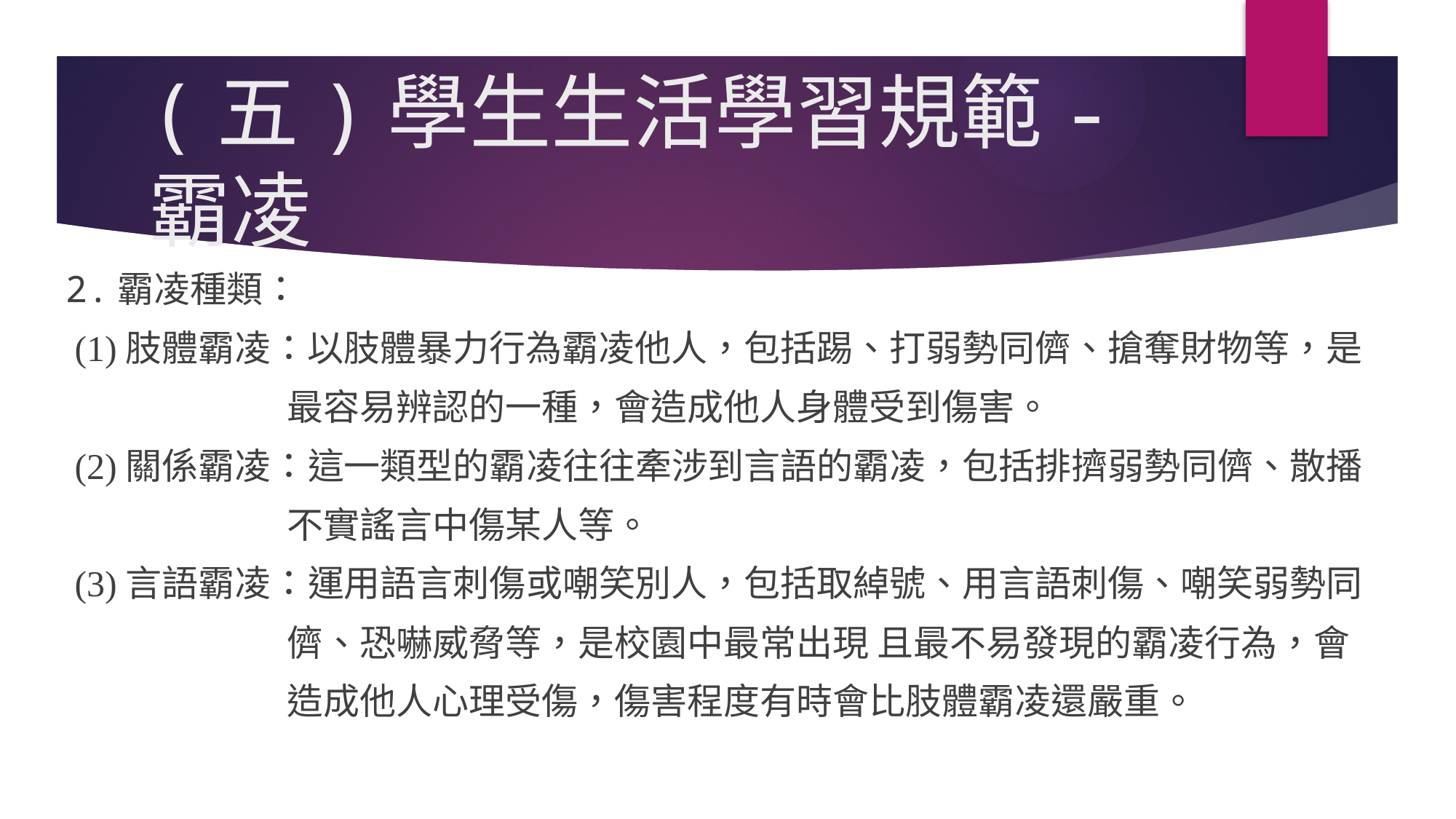

# (五)學生生活學習規範-霸凌
2.霸凌種類：
 (1)肢體霸凌：以肢體暴力行為霸凌他人，包括踢、打弱勢同儕、搶奪財物等，是
                          最容易辨認的一種，會造成他人身體受到傷害。
 (2)關係霸凌：這一類型的霸凌往往牽涉到言語的霸凌，包括排擠弱勢同儕、散播
                          不實謠言中傷某人等。
 (3)言語霸凌：運用語言刺傷或嘲笑別人，包括取綽號、用言語刺傷、嘲笑弱勢同
                          儕、恐嚇威脅等，是校園中最常出現 且最不易發現的霸凌行為，會
                          造成他人心理受傷，傷害程度有時會比肢體霸凌還嚴重。